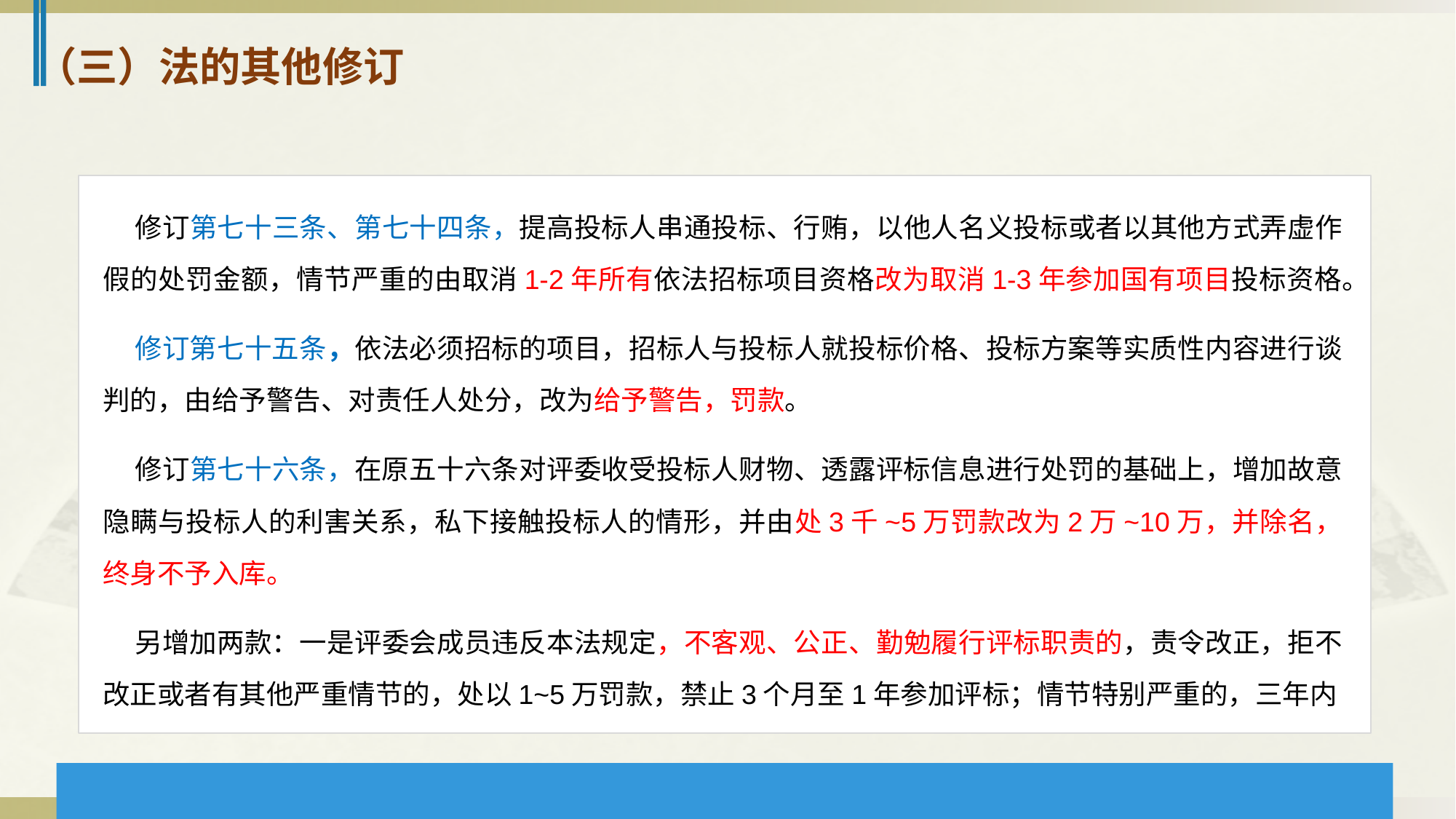

（三）法的其他修订

    修订第七十三条、第七十四条，提高投标人串通投标、行贿，以他人名义投标或者以其他方式弄虚作假的处罚金额，情节严重的由取消1-2年所有依法招标项目资格改为取消1-3年参加国有项目投标资格。
    修订第七十五条，依法必须招标的项目，招标人与投标人就投标价格、投标方案等实质性内容进行谈判的，由给予警告、对责任人处分，改为给予警告，罚款。
    修订第七十六条，在原五十六条对评委收受投标人财物、透露评标信息进行处罚的基础上，增加故意隐瞒与投标人的利害关系，私下接触投标人的情形，并由处3千~5万罚款改为2万~10万，并除名，终身不予入库。
    另增加两款：一是评委会成员违反本法规定，不客观、公正、勤勉履行评标职责的，责令改正，拒不改正或者有其他严重情节的，处以1~5万罚款，禁止3个月至1年参加评标；情节特别严重的，三年内